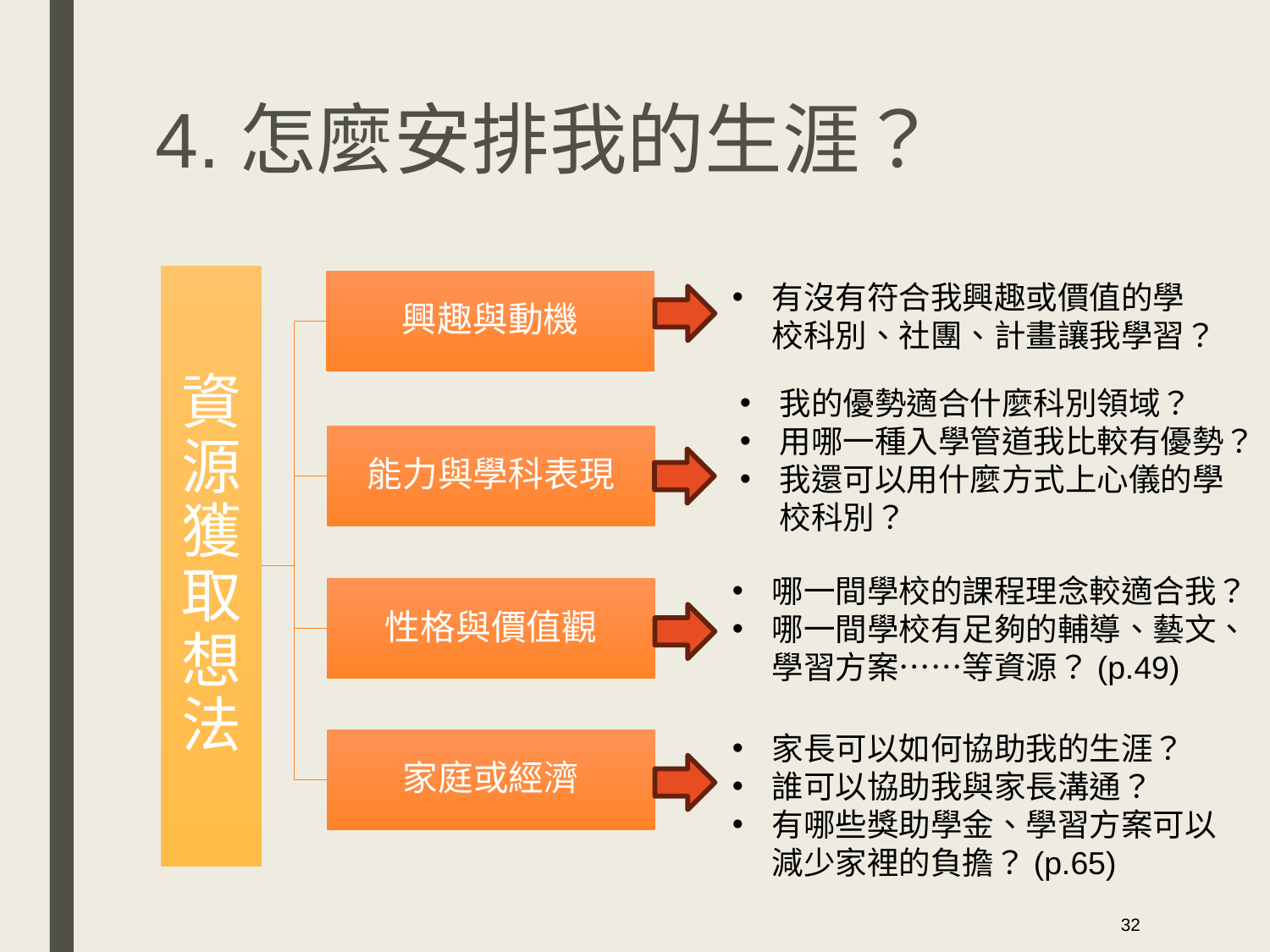

# 4.怎麼安排我的生涯？

資源獲取想法
興趣與動機
能力與學科表現
性格與價值觀
家庭或經濟
有沒有符合我興趣或價值的學校科別、社團、計畫讓我學習？

我的優勢適合什麼科別領域？
用哪一種入學管道我比較有優勢？
我還可以用什麼方式上心儀的學校科別？

哪一間學校的課程理念較適合我？
哪一間學校有足夠的輔導、藝文、學習方案……等資源？(p.49)

家長可以如何協助我的生涯？
誰可以協助我與家長溝通？
有哪些獎助學金、學習方案可以減少家裡的負擔？(p.65)

32